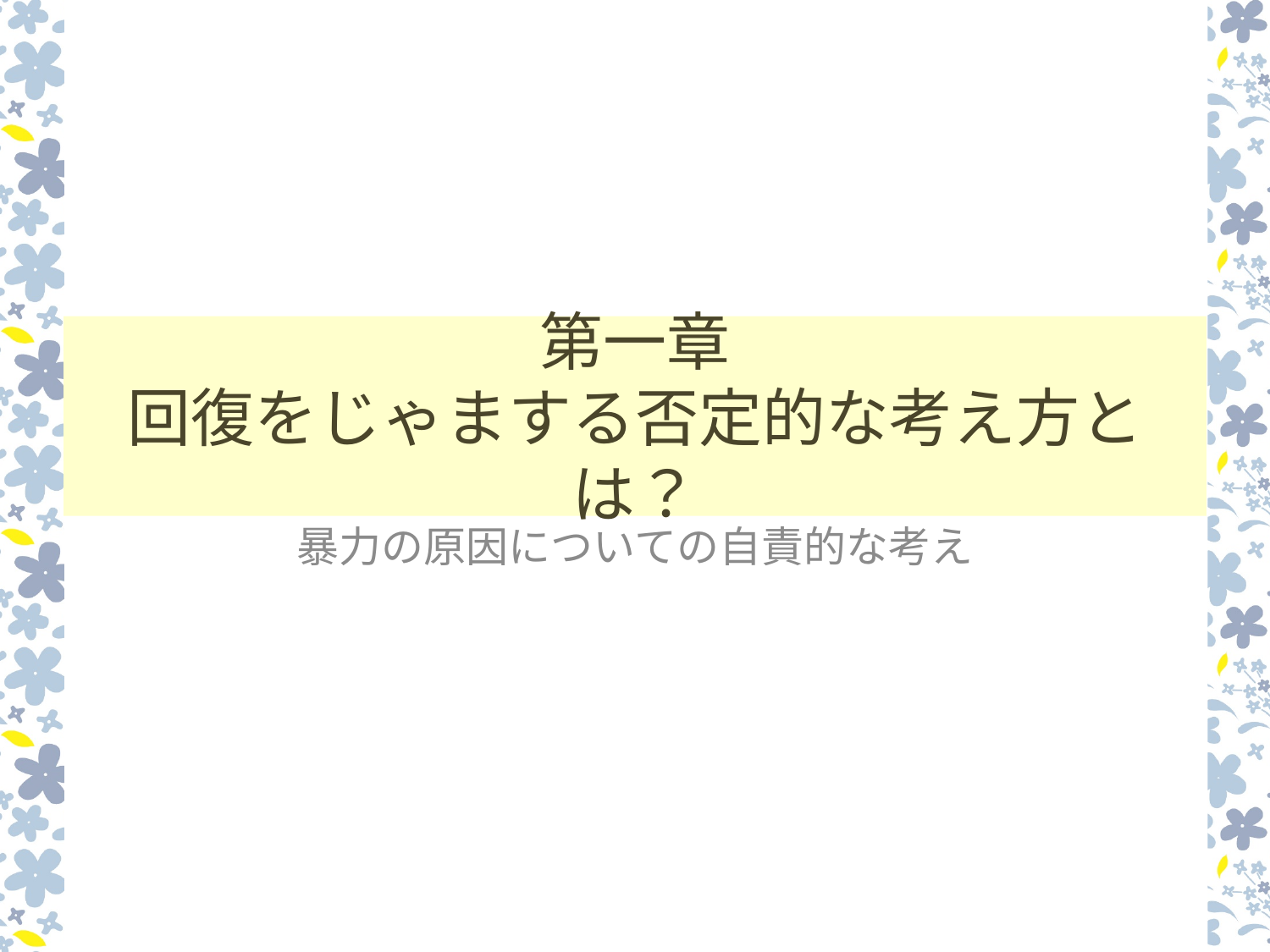

# 第一章 回復をじゃまする否定的な考え方とは？
暴力の原因についての自責的な考え